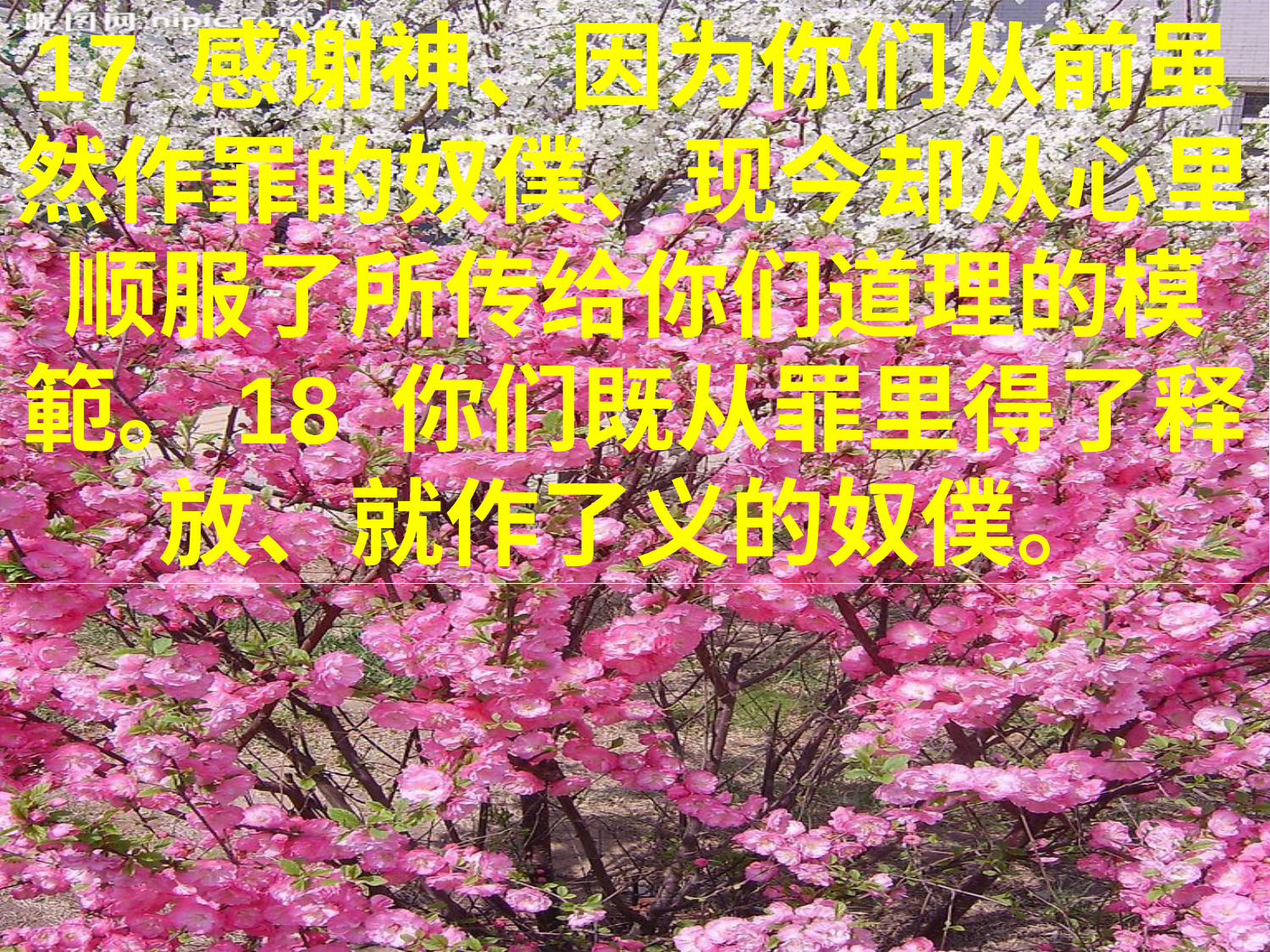

17 感谢神、因为你们从前虽然作罪的奴僕、现今却从心里顺服了所传给你们道理的模範。18 你们既从罪里得了释放、就作了义的奴僕。